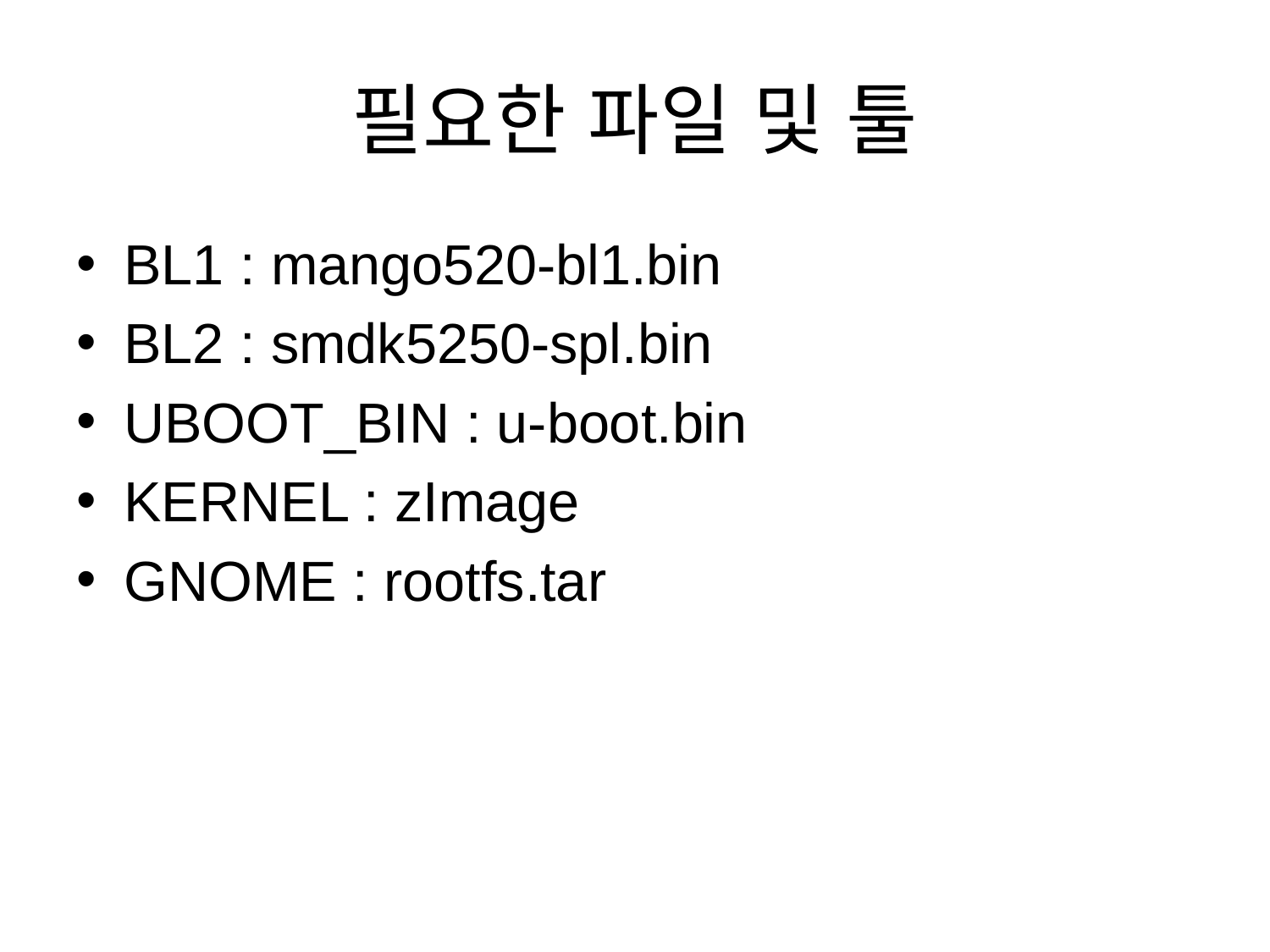

# 필요한 파일 및 툴
BL1 : mango520-bl1.bin
BL2 : smdk5250-spl.bin
UBOOT_BIN : u-boot.bin
KERNEL : zImage
GNOME : rootfs.tar